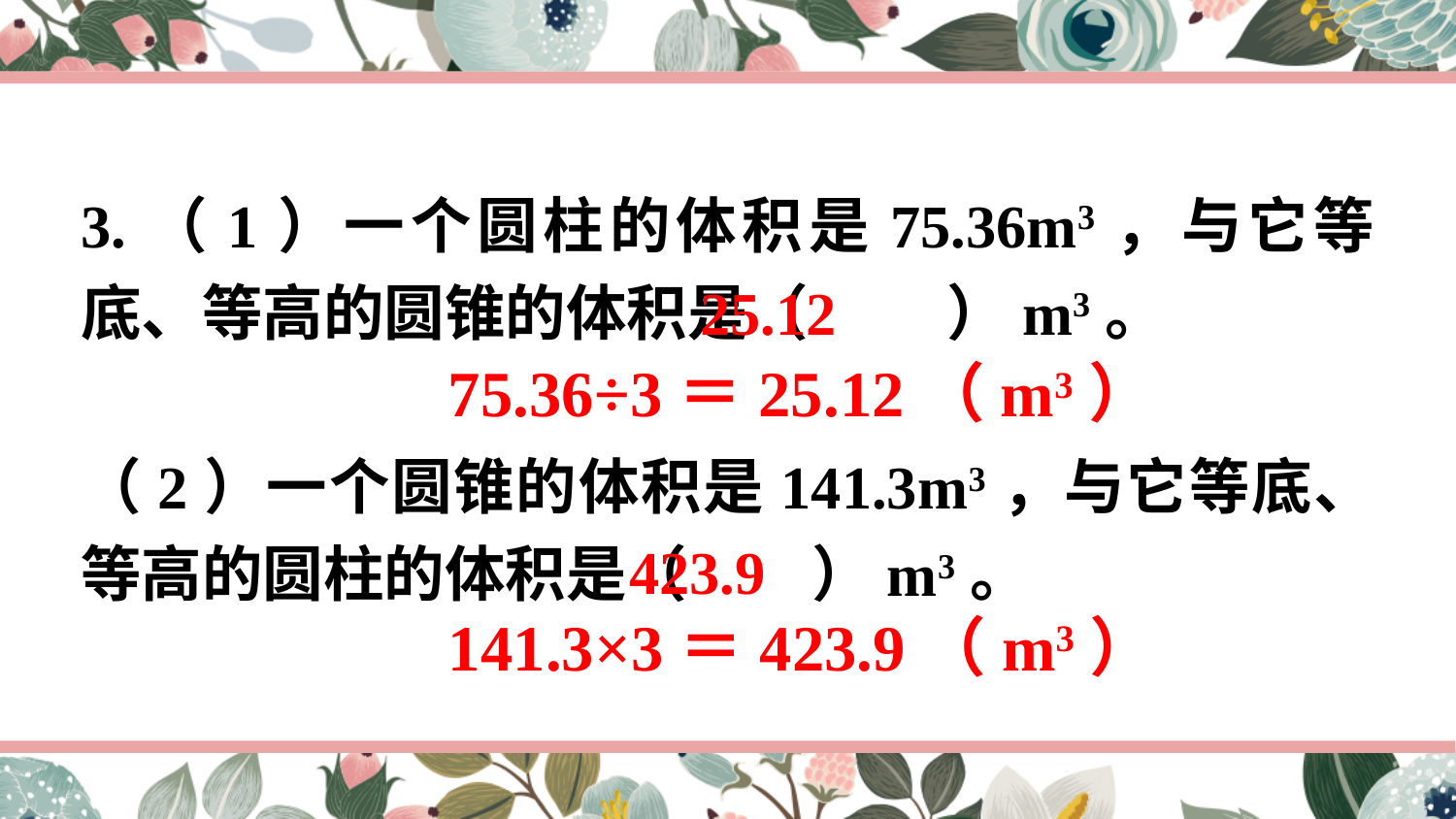

3.（1）一个圆柱的体积是75.36m3，与它等底、等高的圆锥的体积是（          ）m3。

（2）一个圆锥的体积是141.3m3，与它等底、等高的圆柱的体积是（         ）m3。
25.12
75.36÷3＝25.12（m3）
423.9
141.3×3＝423.9（m3）